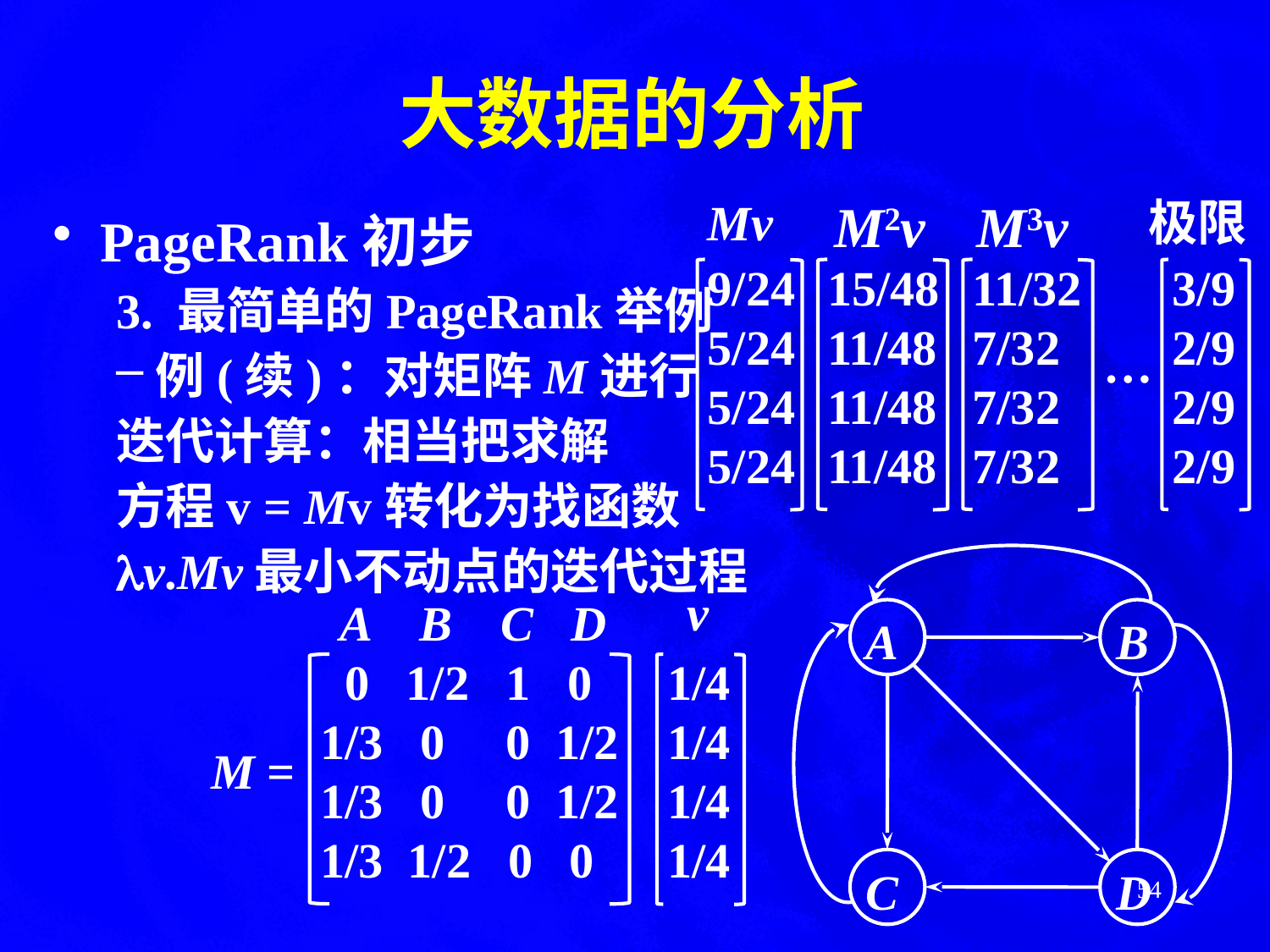

# 大数据的分析
Mv
9/24
5/24
5/24
5/24

M2v
15/48
11/48
11/48
11/48

M3v
11/32
7/32
7/32
7/32

极限
3/9
2/9
2/9
2/9

…
PageRank初步
3. 最简单的PageRank举例
例(续)：对矩阵M进行
迭代计算：相当把求解
方程v = Mv转化为找函数
λv.Mv最小不动点的迭代过程

A
B
C
D

v
A    B    C   D
  0   1/2   1   0
1/3   0     0  1/2
1/3   0     0  1/2
1/3  1/2   0   0

M =
1/4
1/4
1/4
1/4

54